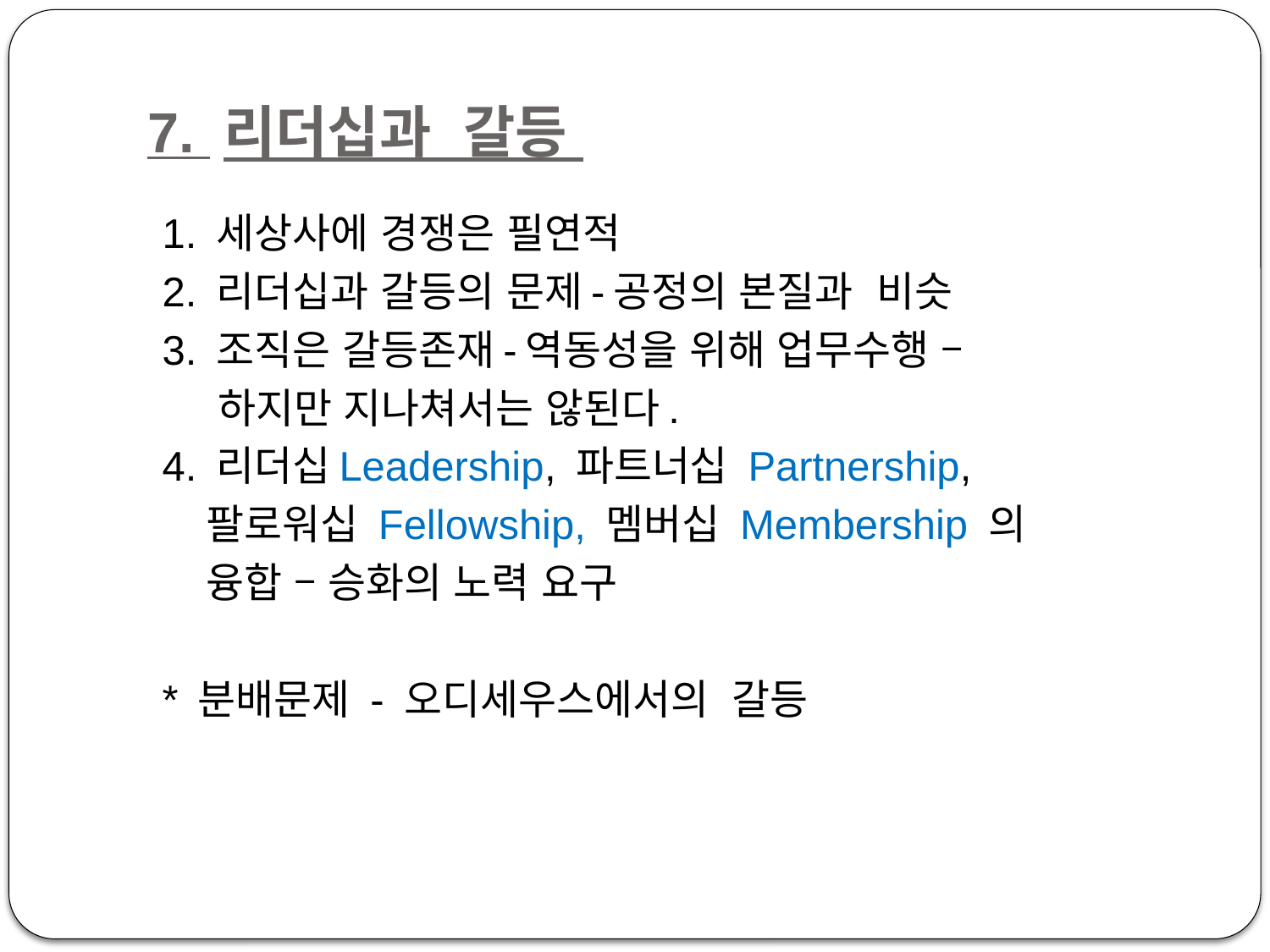

# 7. 리더십과  갈등
  1. 세상사에 경쟁은 필연적
  2. 리더십과 갈등의 문제-공정의 본질과  비슷
  3. 조직은 갈등존재-역동성을 위해 업무수행 –
      하지만 지나쳐서는 않된다.
  4. 리더십Leadership, 파트너십 Partnership,
     팔로워십 Fellowship, 멤버십 Membership 의
     융합 – 승화의 노력 요구

  * 분배문제 - 오디세우스에서의  갈등